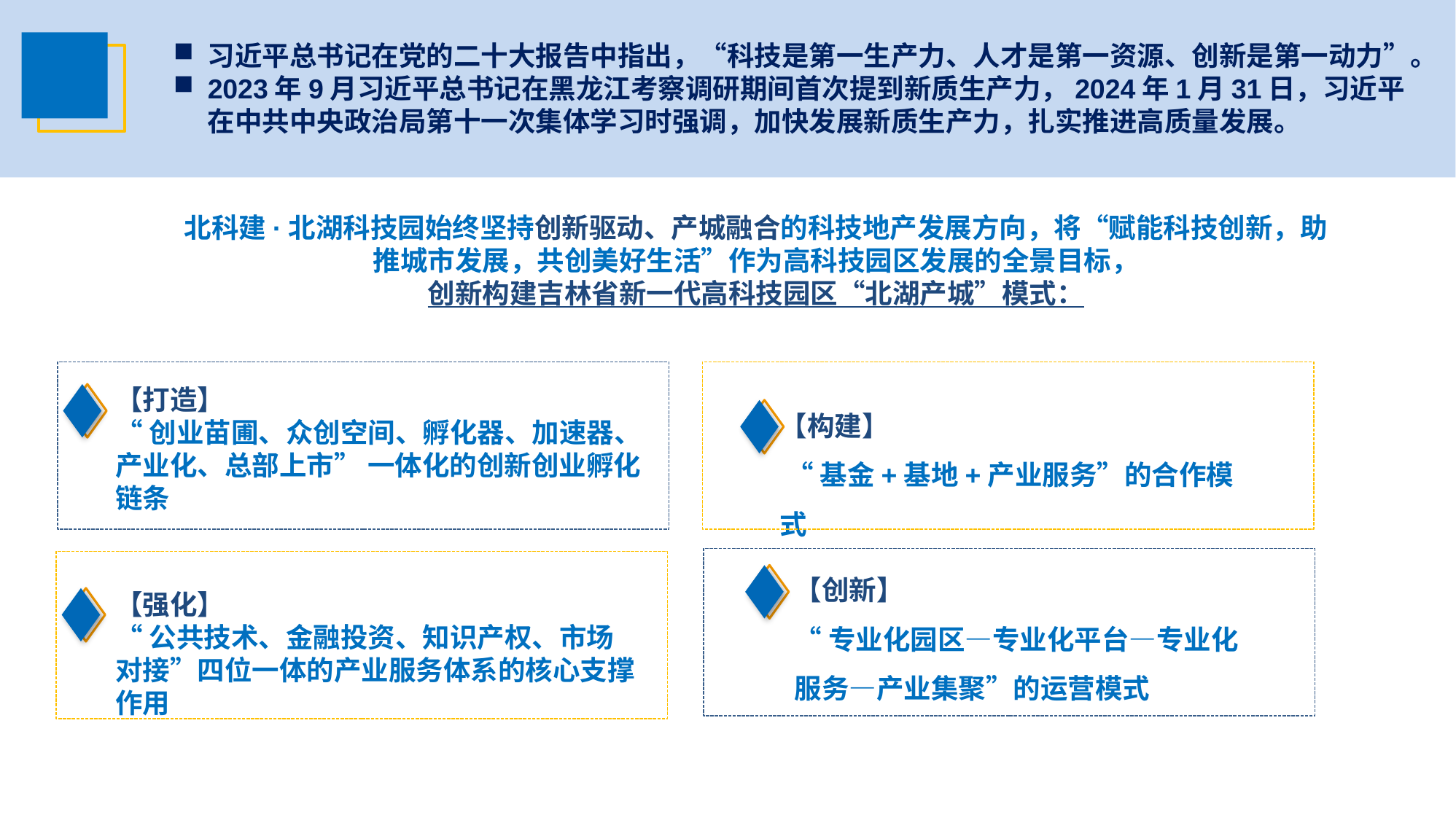

习近平总书记在党的二十大报告中指出，“科技是第一生产力、人才是第一资源、创新是第一动力”。
2023年9月习近平总书记在黑龙江考察调研期间首次提到新质生产力，2024年1月31日，习近平在中共中央政治局第十一次集体学习时强调，加快发展新质生产力，扎实推进高质量发展。
北科建·北湖科技园始终坚持创新驱动、产城融合的科技地产发展方向，将“赋能科技创新，助推城市发展，共创美好生活”作为高科技园区发展的全景目标，
创新构建吉林省新一代高科技园区“北湖产城”模式：

【打造】
“创业苗圃、众创空间、孵化器、加速器、产业化、总部上市” 一体化的创新创业孵化链条

【构建】
 “基金+基地+产业服务”的合作模式

【创新】
“专业化园区—专业化平台—专业化服务—产业集聚”的运营模式

【强化】
“公共技术、金融投资、知识产权、市场对接”四位一体的产业服务体系的核心支撑作用